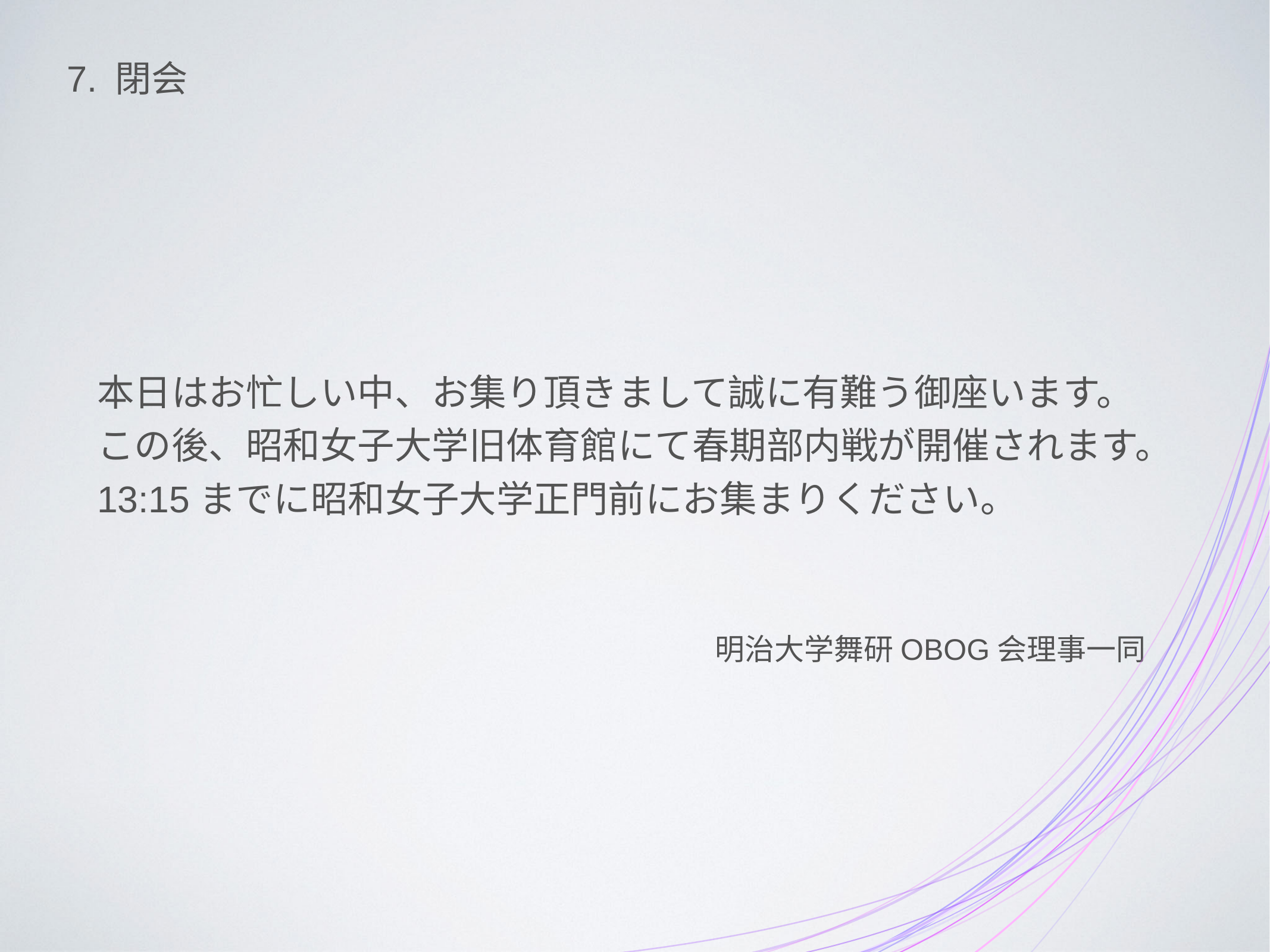

7. 閉会

本日はお忙しい中、お集り頂きまして誠に有難う御座います。
この後、昭和女子大学旧体育館にて春期部内戦が開催されます。
13:15までに昭和女子大学正門前にお集まりください。
明治大学舞研OBOG会理事一同
14